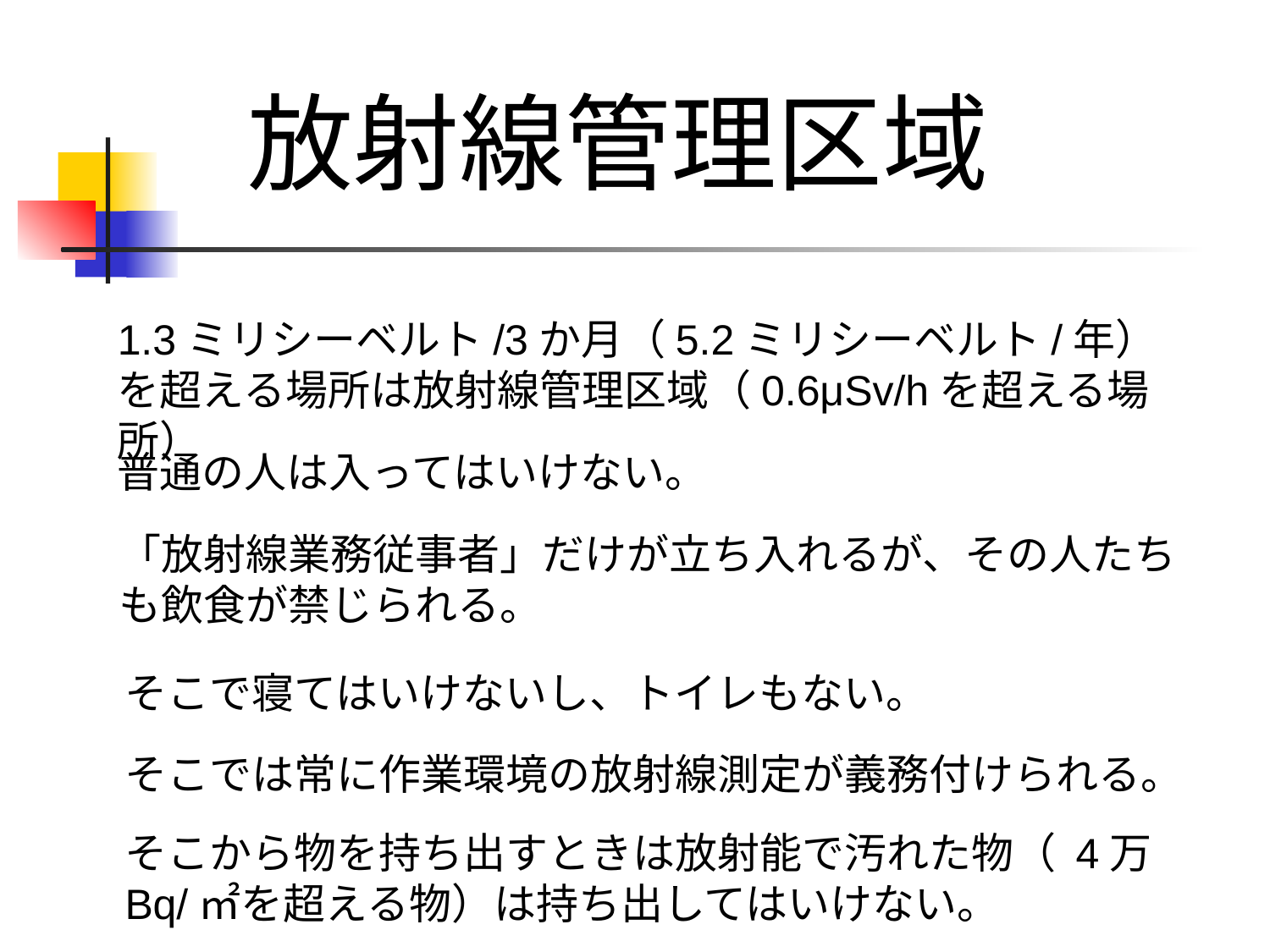

# 放射線管理区域
1.3ミリシーベルト/3か月（5.2ミリシーベルト/年）を超える場所は放射線管理区域（0.6μSv/hを超える場所）
普通の人は入ってはいけない。
「放射線業務従事者」だけが立ち入れるが、その人たちも飲食が禁じられる。
そこで寝てはいけないし、トイレもない。
そこでは常に作業環境の放射線測定が義務付けられる。
そこから物を持ち出すときは放射能で汚れた物（ 4万Bq/㎡を超える物）は持ち出してはいけない。